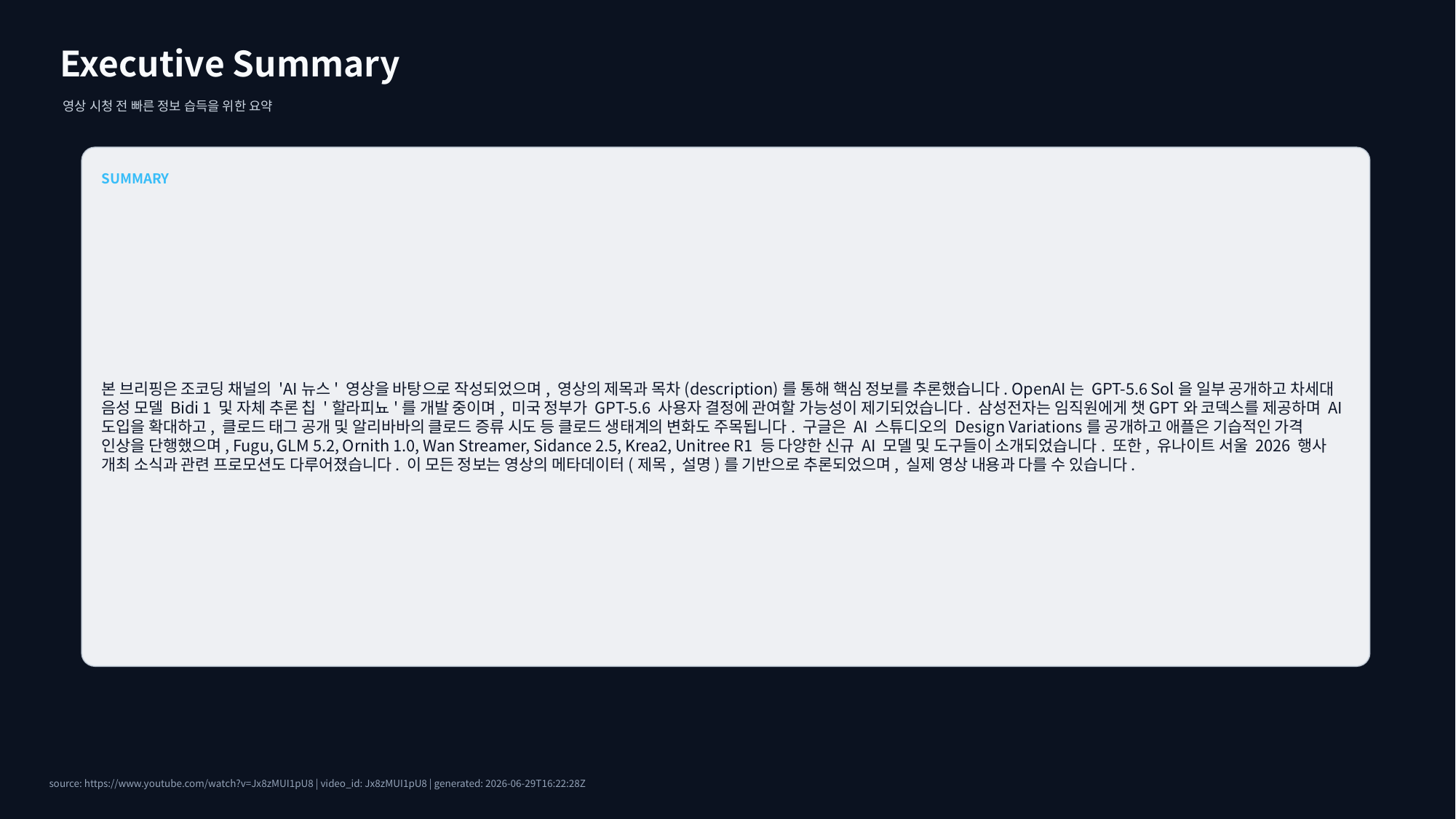

Executive Summary
영상 시청 전 빠른 정보 습득을 위한 요약

SUMMARY
본 브리핑은 조코딩 채널의 'AI뉴스' 영상을 바탕으로 작성되었으며, 영상의 제목과 목차(description)를 통해 핵심 정보를 추론했습니다. OpenAI는 GPT-5.6 Sol을 일부 공개하고 차세대 음성 모델 Bidi 1 및 자체 추론 칩 '할라피뇨'를 개발 중이며, 미국 정부가 GPT-5.6 사용자 결정에 관여할 가능성이 제기되었습니다. 삼성전자는 임직원에게 챗GPT와 코덱스를 제공하며 AI 도입을 확대하고, 클로드 태그 공개 및 알리바바의 클로드 증류 시도 등 클로드 생태계의 변화도 주목됩니다. 구글은 AI 스튜디오의 Design Variations를 공개하고 애플은 기습적인 가격 인상을 단행했으며, Fugu, GLM 5.2, Ornith 1.0, Wan Streamer, Sidance 2.5, Krea2, Unitree R1 등 다양한 신규 AI 모델 및 도구들이 소개되었습니다. 또한, 유나이트 서울 2026 행사 개최 소식과 관련 프로모션도 다루어졌습니다. 이 모든 정보는 영상의 메타데이터(제목, 설명)를 기반으로 추론되었으며, 실제 영상 내용과 다를 수 있습니다.
source: https://www.youtube.com/watch?v=Jx8zMUI1pU8 | video_id: Jx8zMUI1pU8 | generated: 2026-06-29T16:22:28Z